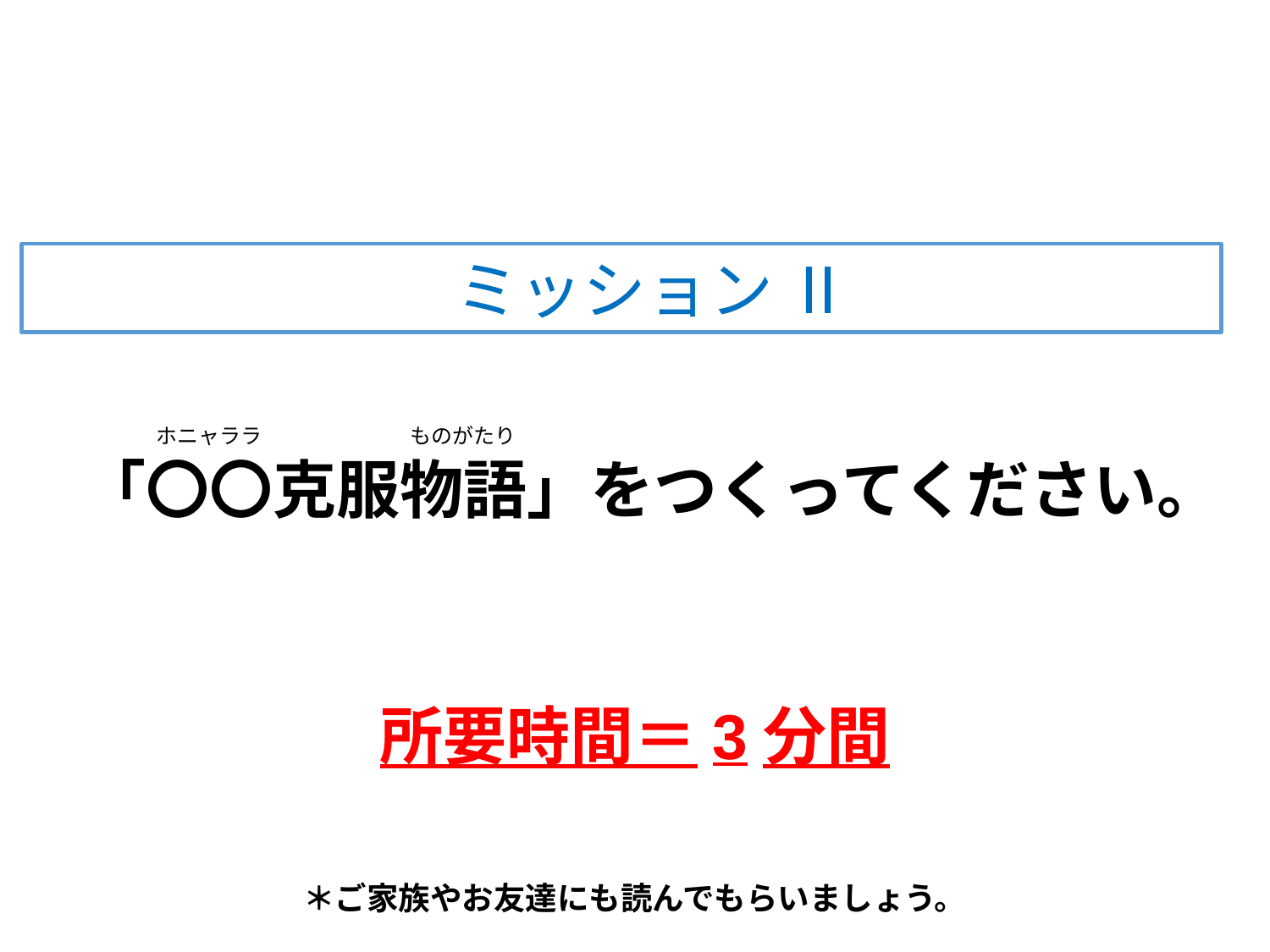

ミッション Ⅱ
ものがたり
ホニャララ
「〇〇克服物語」をつくってください。
所要時間＝3分間
＊ご家族やお友達にも読んでもらいましょう。